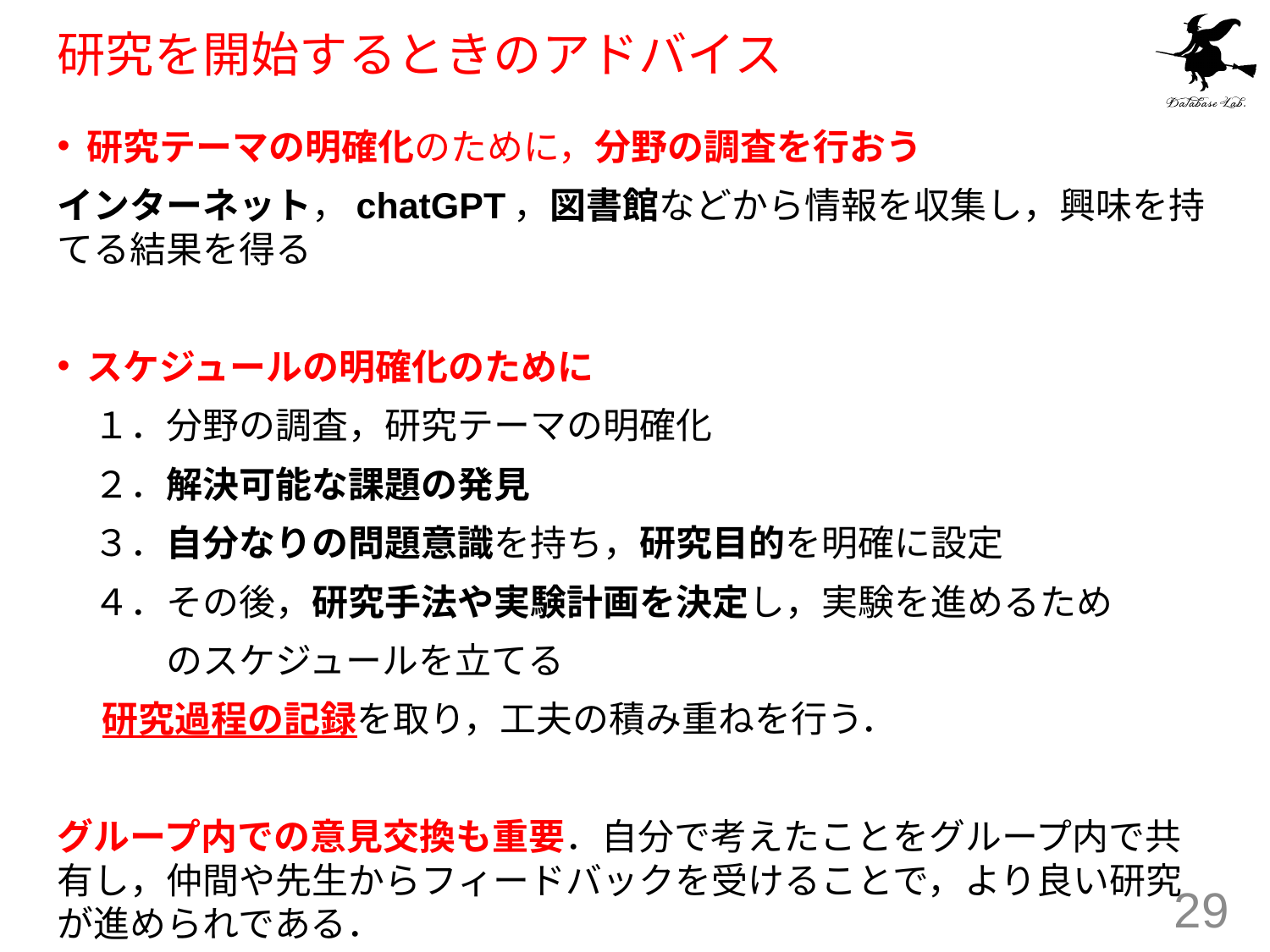

# 研究を開始するときのアドバイス
研究テーマの明確化のために，分野の調査を行おう
インターネット，chatGPT，図書館などから情報を収集し，興味を持てる結果を得る

スケジュールの明確化のために
　１．分野の調査，研究テーマの明確化
　２．解決可能な課題の発見
　３．自分なりの問題意識を持ち，研究目的を明確に設定
　４．その後，研究手法や実験計画を決定し，実験を進めるため
　　　のスケジュールを立てる
　 研究過程の記録を取り，工夫の積み重ねを行う．

グループ内での意見交換も重要．自分で考えたことをグループ内で共有し，仲間や先生からフィードバックを受けることで，より良い研究が進められである．
29